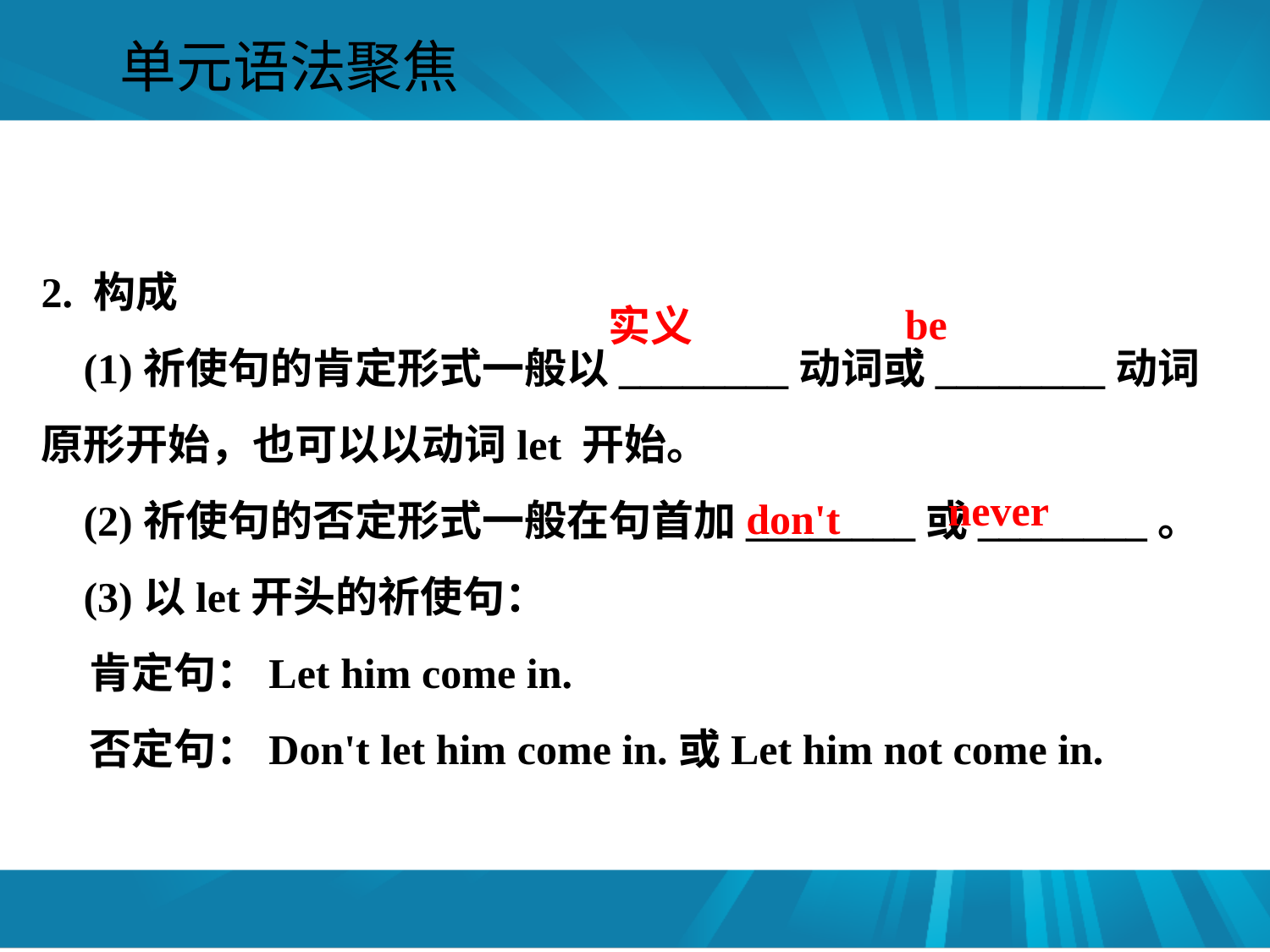

#
单元语法聚焦
2. 构成
    (1)祈使句的肯定形式一般以________动词或________动词原形开始，也可以以动词let 开始。
    (2)祈使句的否定形式一般在句首加________或________。
    (3)以let开头的祈使句：
    肯定句：Let him come in.
    否定句：Don't let him come in.或Let him not come in.
be
实义
never
don't